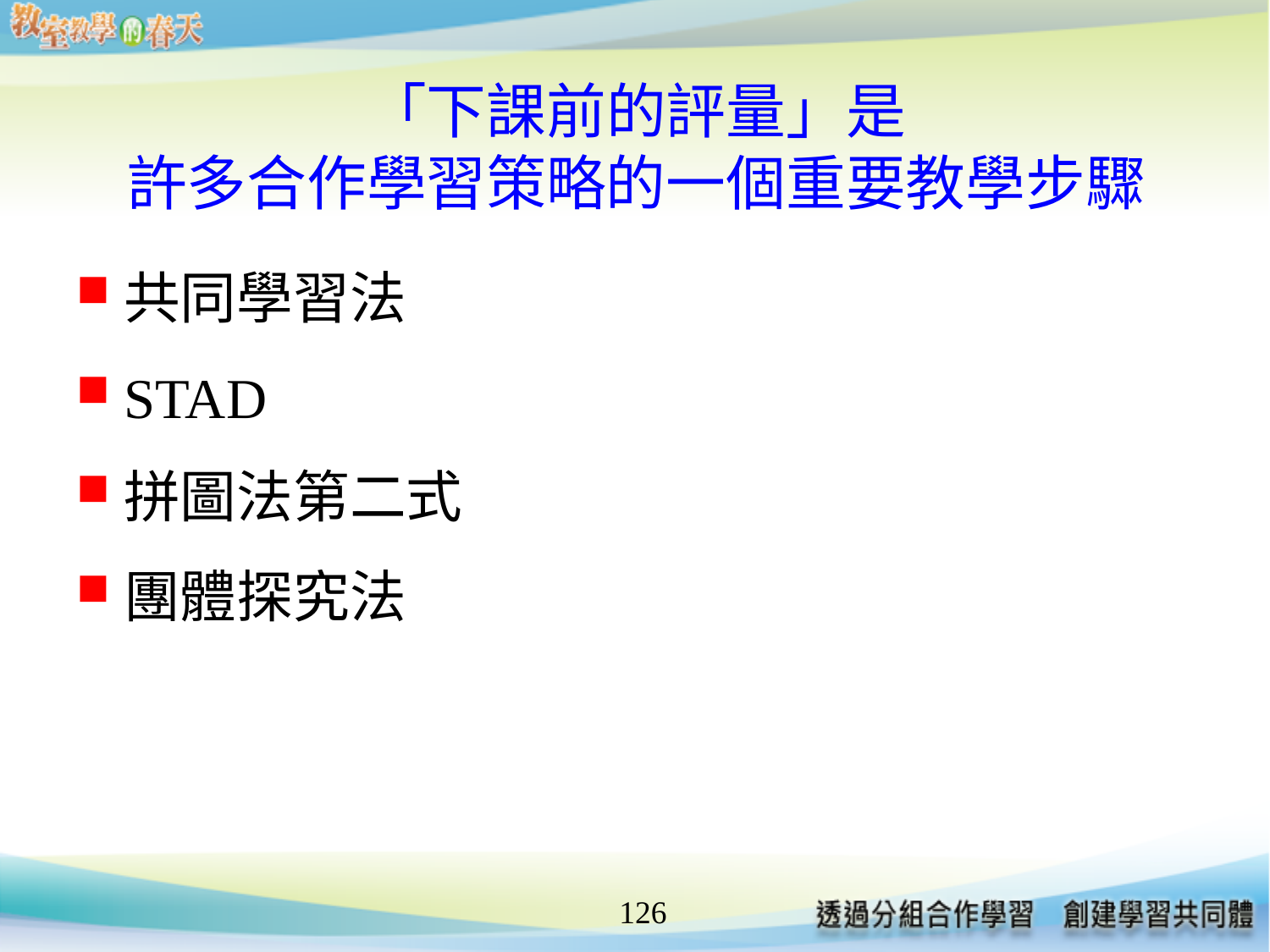

# 「下課前的評量」是 許多合作學習策略的一個重要教學步驟
共同學習法
STAD
拼圖法第二式
團體探究法

126